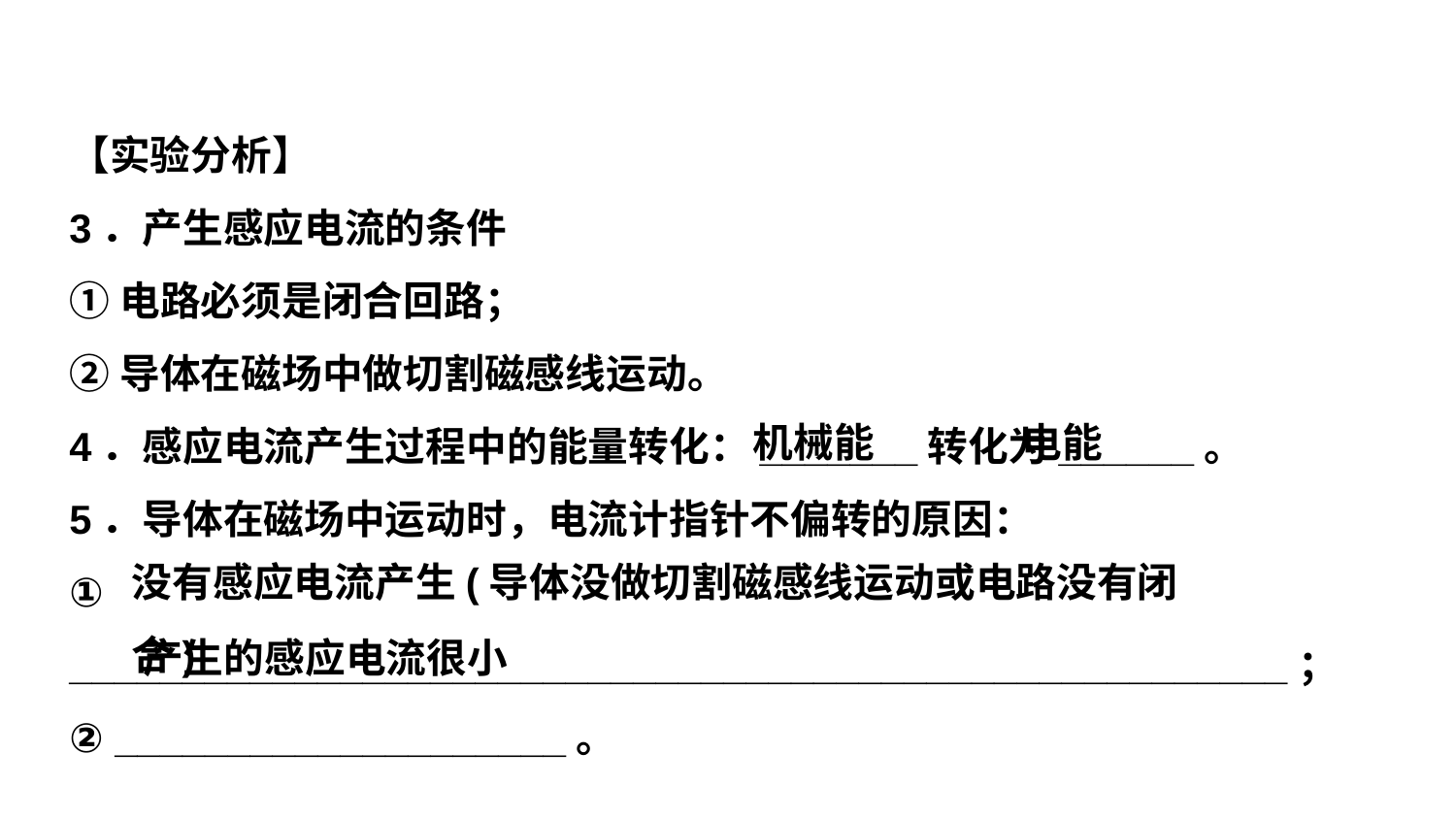

【实验分析】
3．产生感应电流的条件
①电路必须是闭合回路；
②导体在磁场中做切割磁感线运动。
4．感应电流产生过程中的能量转化：_______转化为______。
5．导体在磁场中运动时，电流计指针不偏转的原因：
① ______________________________________________________；
② ____________________。
机械能
电能
没有感应电流产生(导体没做切割磁感线运动或电路没有闭合)
产生的感应电流很小